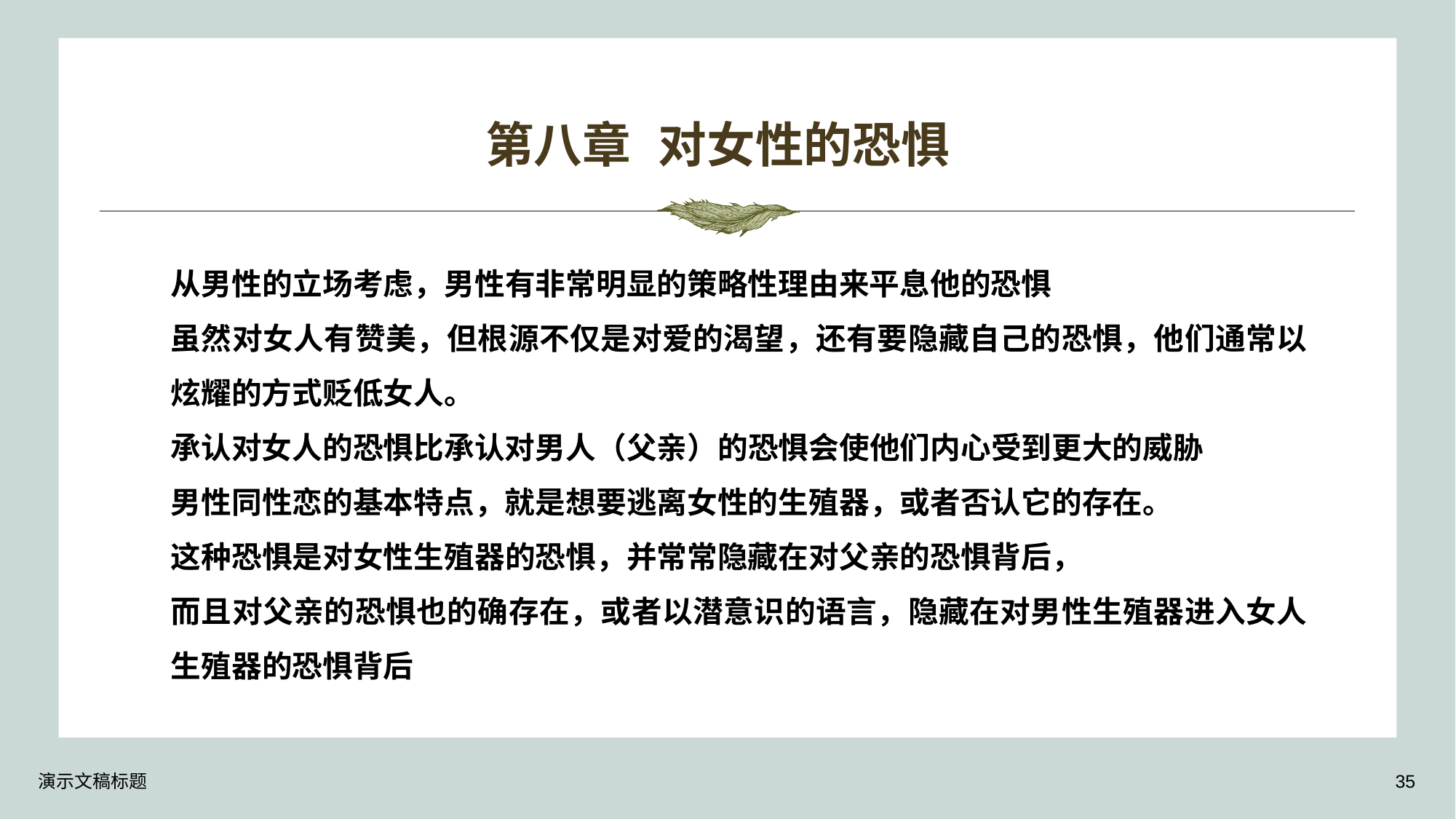

# 第八章  对女性的恐惧
从男性的立场考虑，男性有非常明显的策略性理由来平息他的恐惧
虽然对女人有赞美，但根源不仅是对爱的渴望，还有要隐藏自己的恐惧，他们通常以炫耀的方式贬低女人。
承认对女人的恐惧比承认对男人（父亲）的恐惧会使他们内心受到更大的威胁
男性同性恋的基本特点，就是想要逃离女性的生殖器，或者否认它的存在。
这种恐惧是对女性生殖器的恐惧，并常常隐藏在对父亲的恐惧背后，
而且对父亲的恐惧也的确存在，或者以潜意识的语言，隐藏在对男性生殖器进入女人生殖器的恐惧背后

演示文稿标题
35